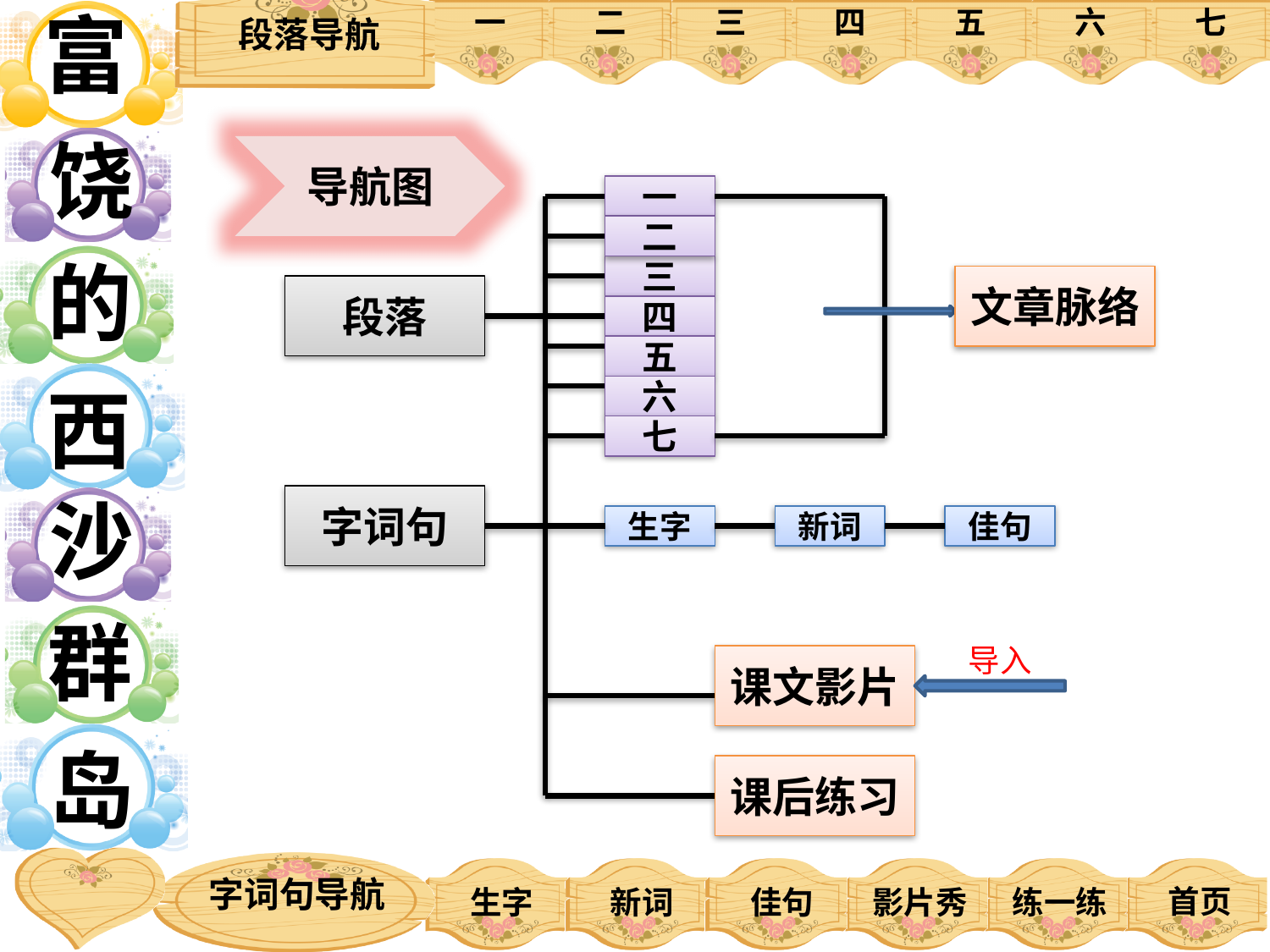

导航图
一
二
三
文章脉络
段落
四

五
六
七
字词句
生字
新词
佳句
导入
课文影片

课后练习